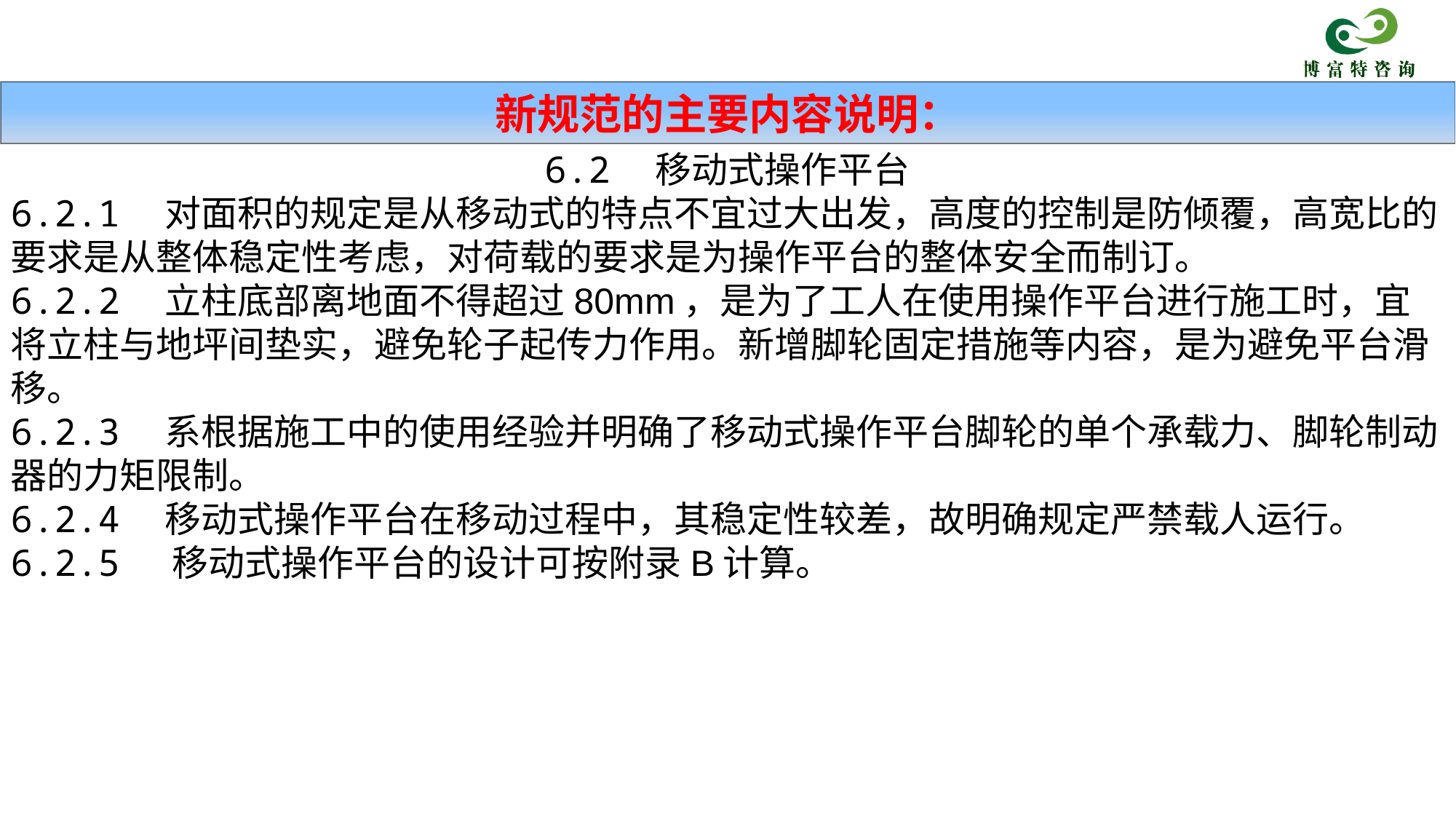

新规范的主要内容说明：
6.2　移动式操作平台
6.2.1　对面积的规定是从移动式的特点不宜过大出发，高度的控制是防倾覆，高宽比的要求是从整体稳定性考虑，对荷载的要求是为操作平台的整体安全而制订。
6.2.2　立柱底部离地面不得超过80mm，是为了工人在使用操作平台进行施工时，宜将立柱与地坪间垫实，避免轮子起传力作用。新增脚轮固定措施等内容，是为避免平台滑移。
6.2.3　系根据施工中的使用经验并明确了移动式操作平台脚轮的单个承载力、脚轮制动器的力矩限制。
6.2.4　移动式操作平台在移动过程中，其稳定性较差，故明确规定严禁载人运行。
6.2.5  移动式操作平台的设计可按附录B计算。